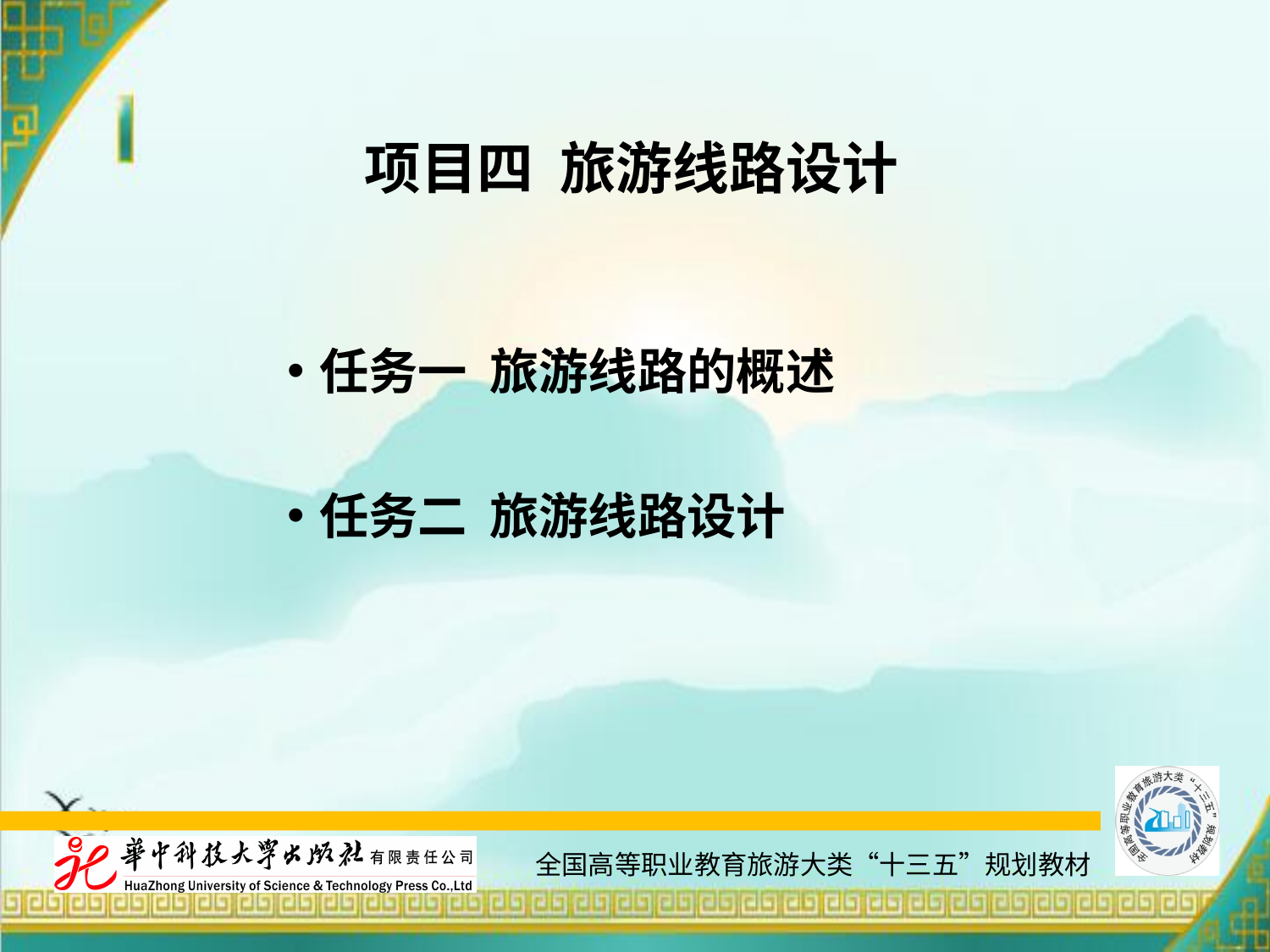

# 项目四  旅游线路设计
任务一  旅游线路的概述

任务二  旅游线路设计